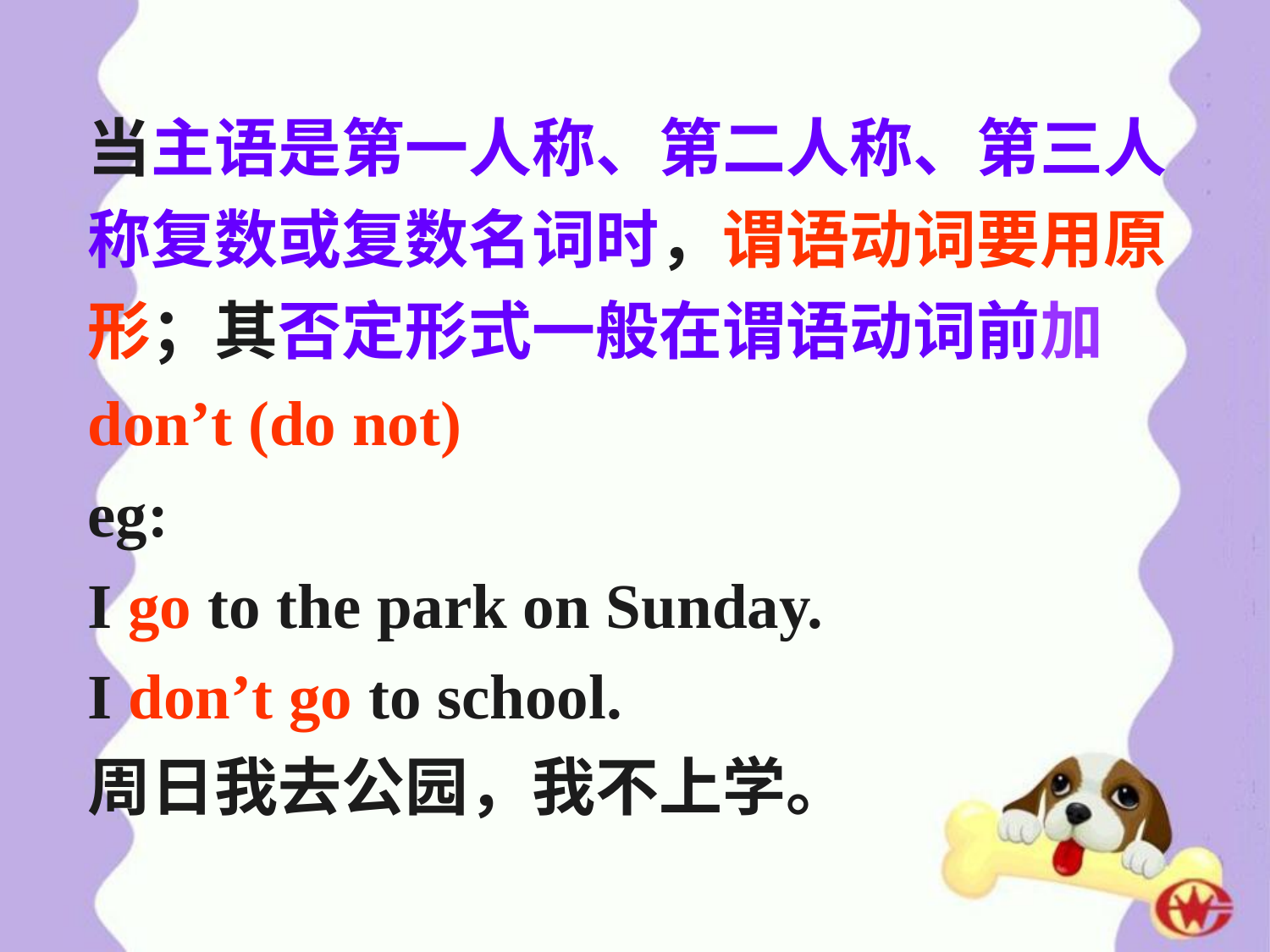

当主语是第一人称、第二人称、第三人
称复数或复数名词时，谓语动词要用原
形；其否定形式一般在谓语动词前加
don’t (do not)
eg:
I go to the park on Sunday.
I don’t go to school.
周日我去公园，我不上学。